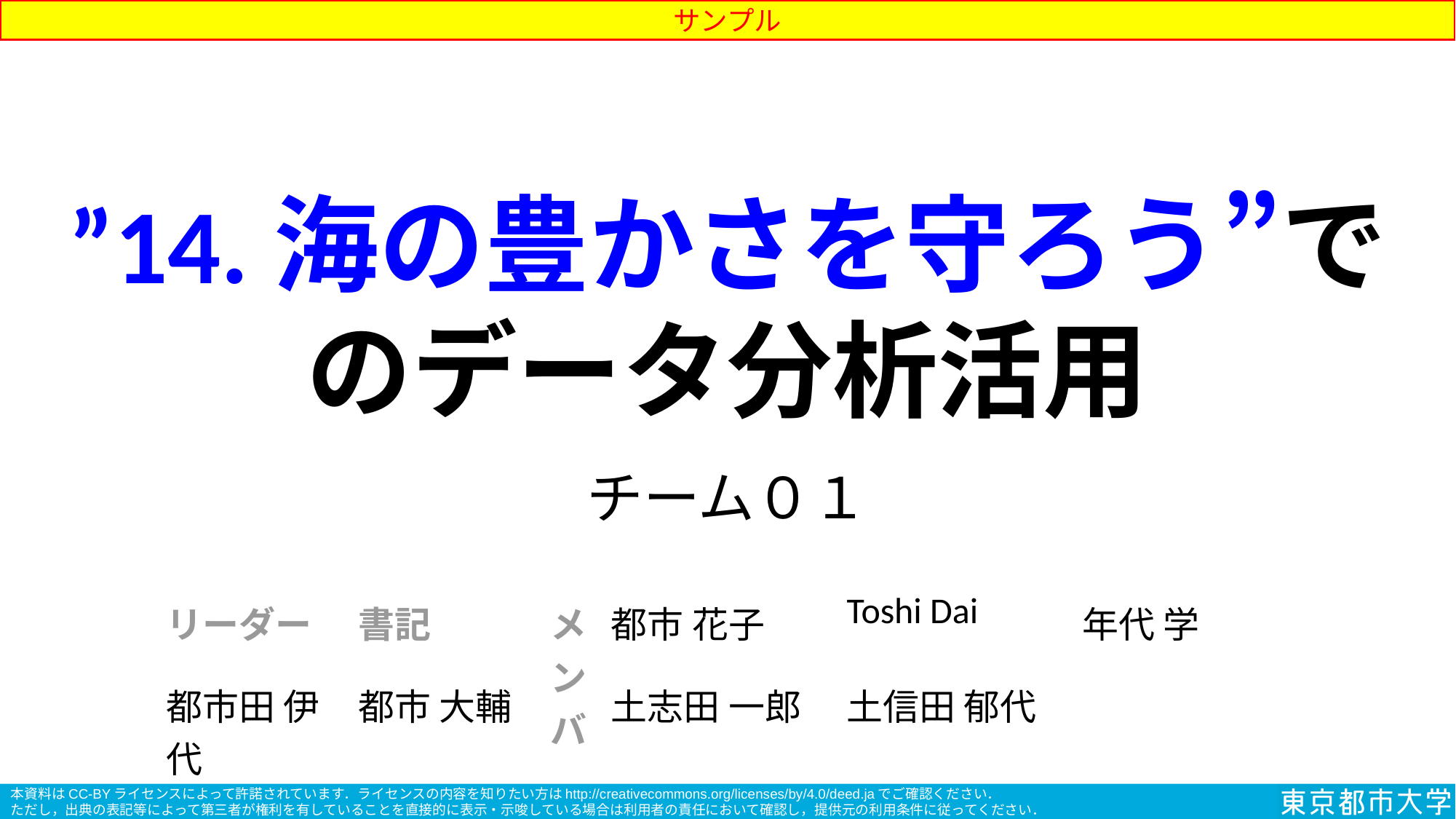

サンプル
# ”14.海の豊かさを守ろう”でのデータ分析活用
チーム０１
| リーダー | 書記 | メンバ | 都市 花子 | Toshi Dai | 年代 学 |
| --- | --- | --- | --- | --- | --- |
| 都市田 伊代 | 都市 大輔 |  | 土志田 一郎 | 土信田 郁代 |  |